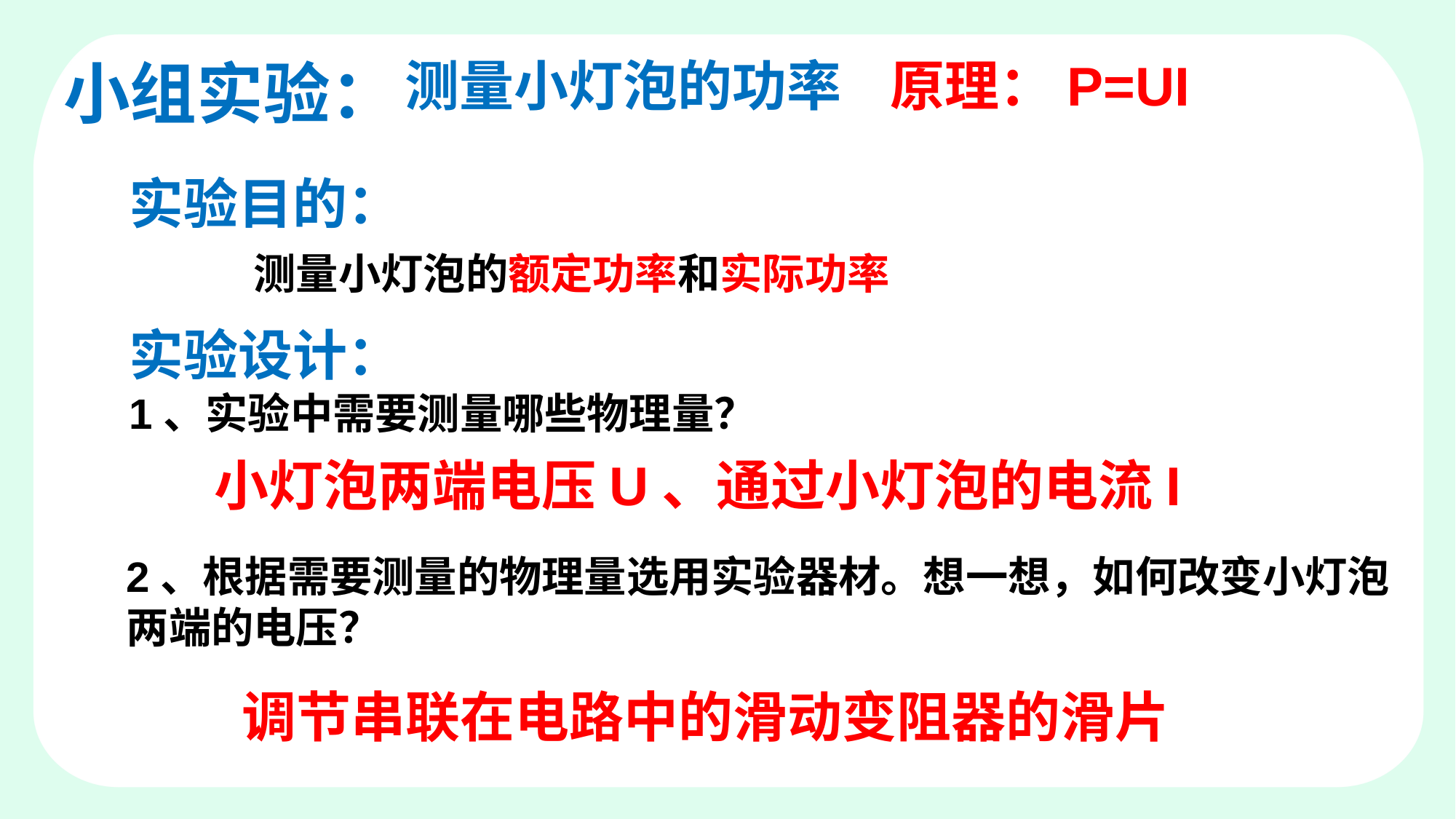

小组实验：
测量小灯泡的功率
原理：P=UI
实验目的：
         测量小灯泡的额定功率和实际功率
实验设计：
1、实验中需要测量哪些物理量？

小灯泡两端电压U、通过小灯泡的电流I
2、根据需要测量的物理量选用实验器材。想一想，如何改变小灯泡
两端的电压？
调节串联在电路中的滑动变阻器的滑片